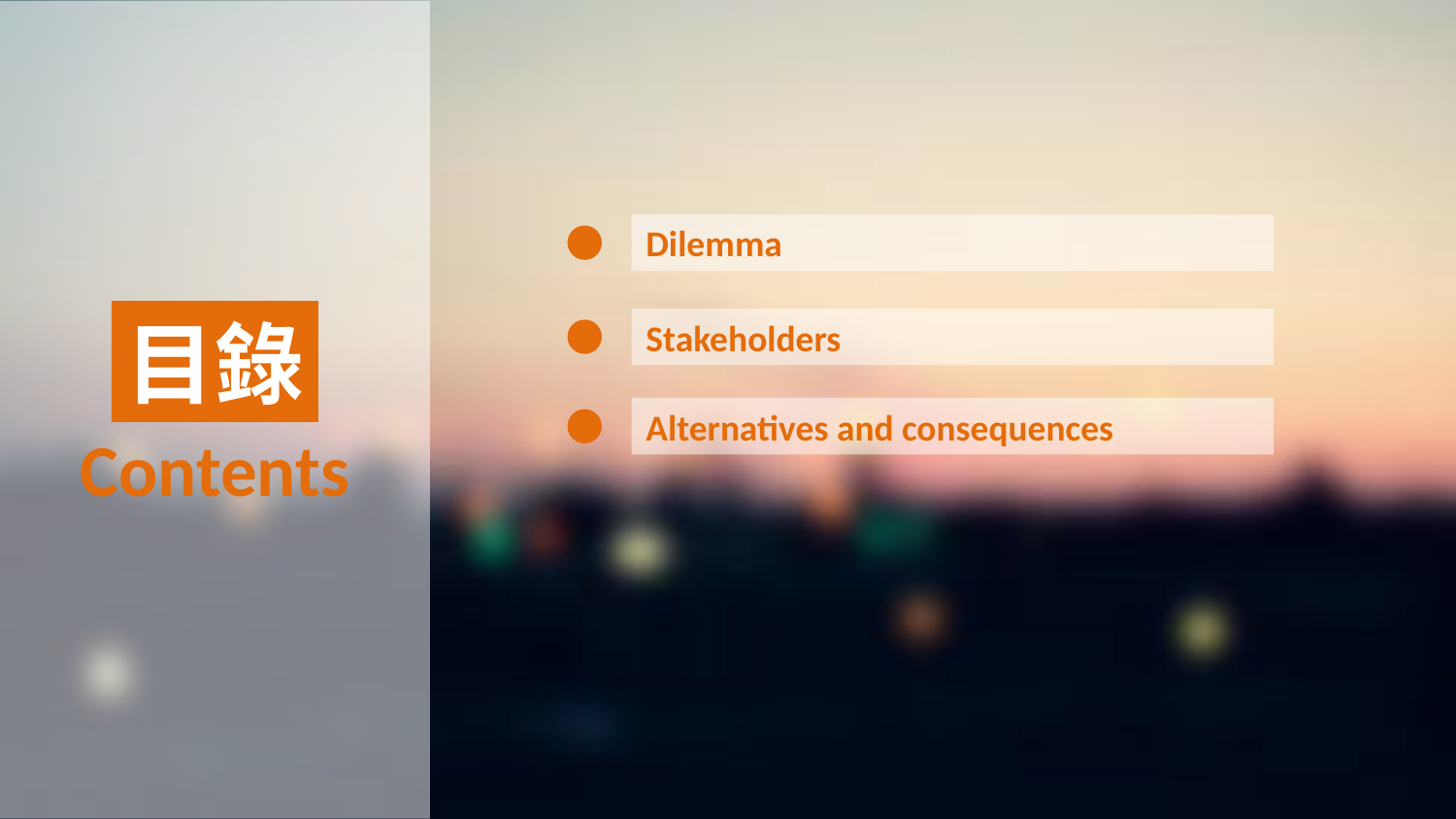

Dilemma

目錄
Stakeholders

Alternatives and consequences

Contents